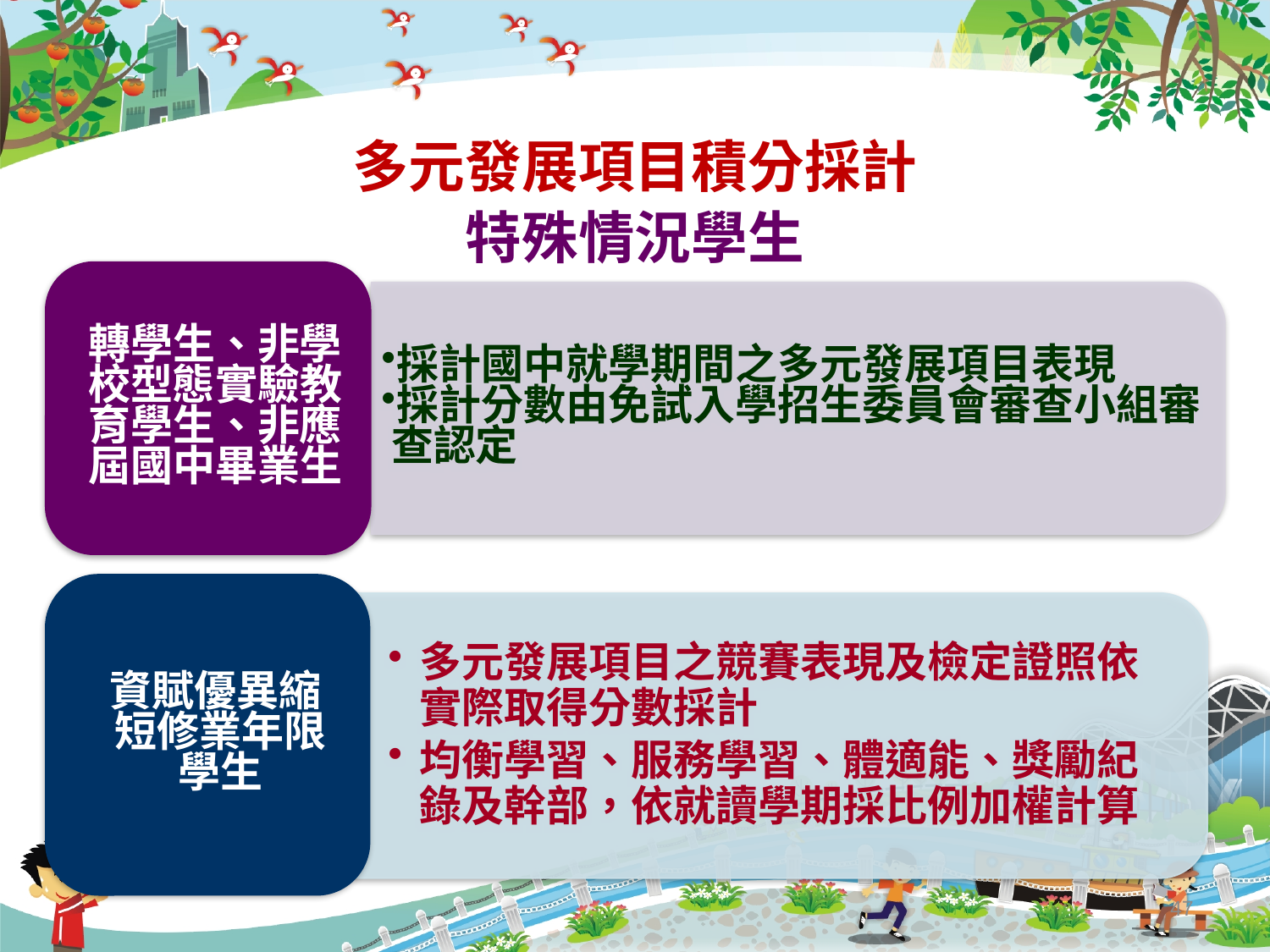

# 多元發展項目積分採計
特殊情況學生
採計國中就學期間之多元發展項目表現
採計分數由免試入學招生委員會審查小組審查認定
轉學生、非學校型態實驗教育學生、非應屆國中畢業生
多元發展項目之競賽表現及檢定證照依實際取得分數採計
均衡學習、服務學習、體適能、獎勵紀錄及幹部，依就讀學期採比例加權計算
資賦優異縮短修業年限學生
47